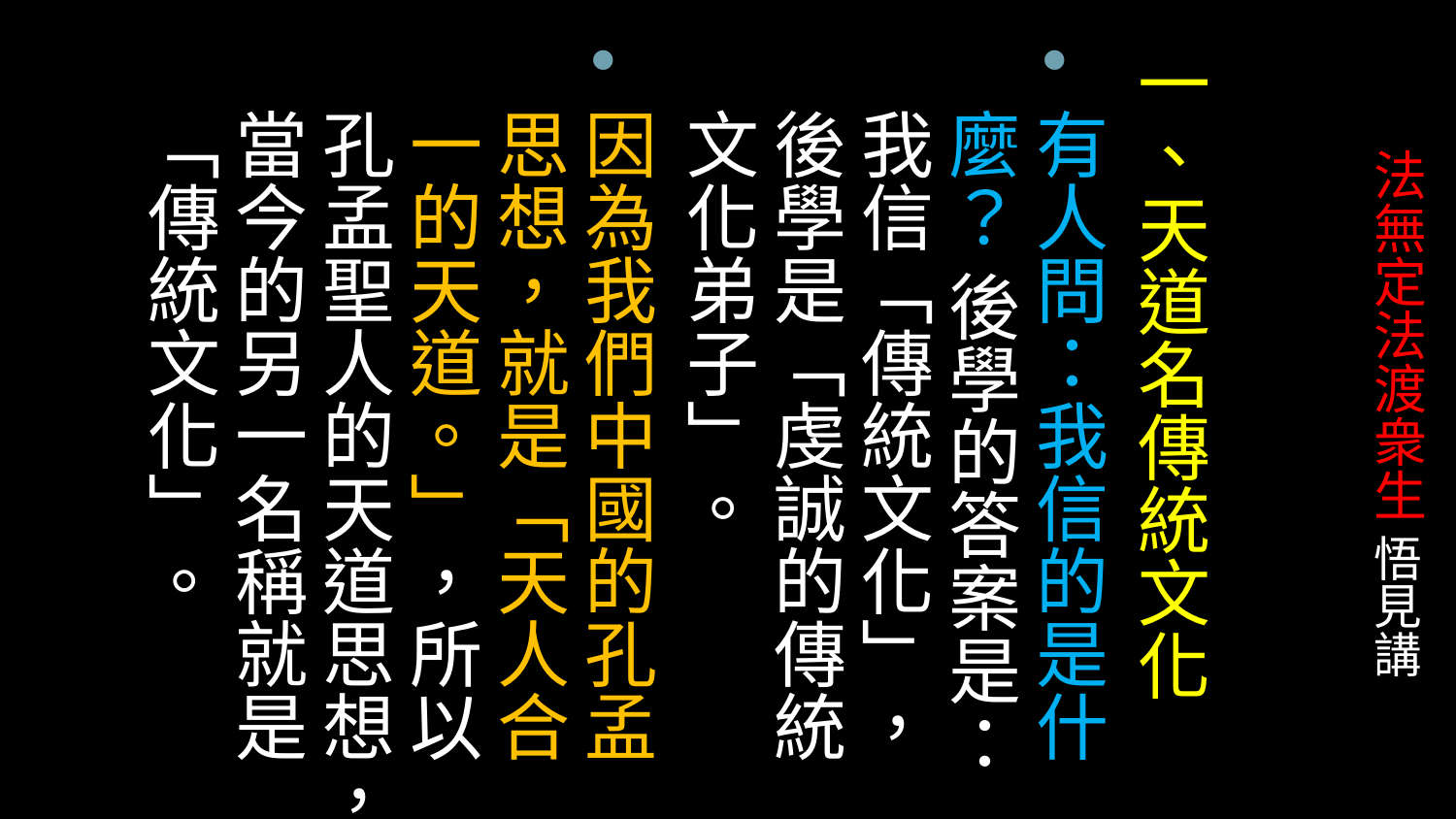

一、天道名傳統文化
有人問：我信的是什麼？ 後學的答案是：我信「傳統文化」，後學是「虔誠的傳統文化弟子」。
因為我們中國的孔孟思想，就是「天人合一的天道。」，所以孔孟聖人的天道思想，當今的另一名稱就是「傳統文化」。

# 法無定法渡衆生 悟見講